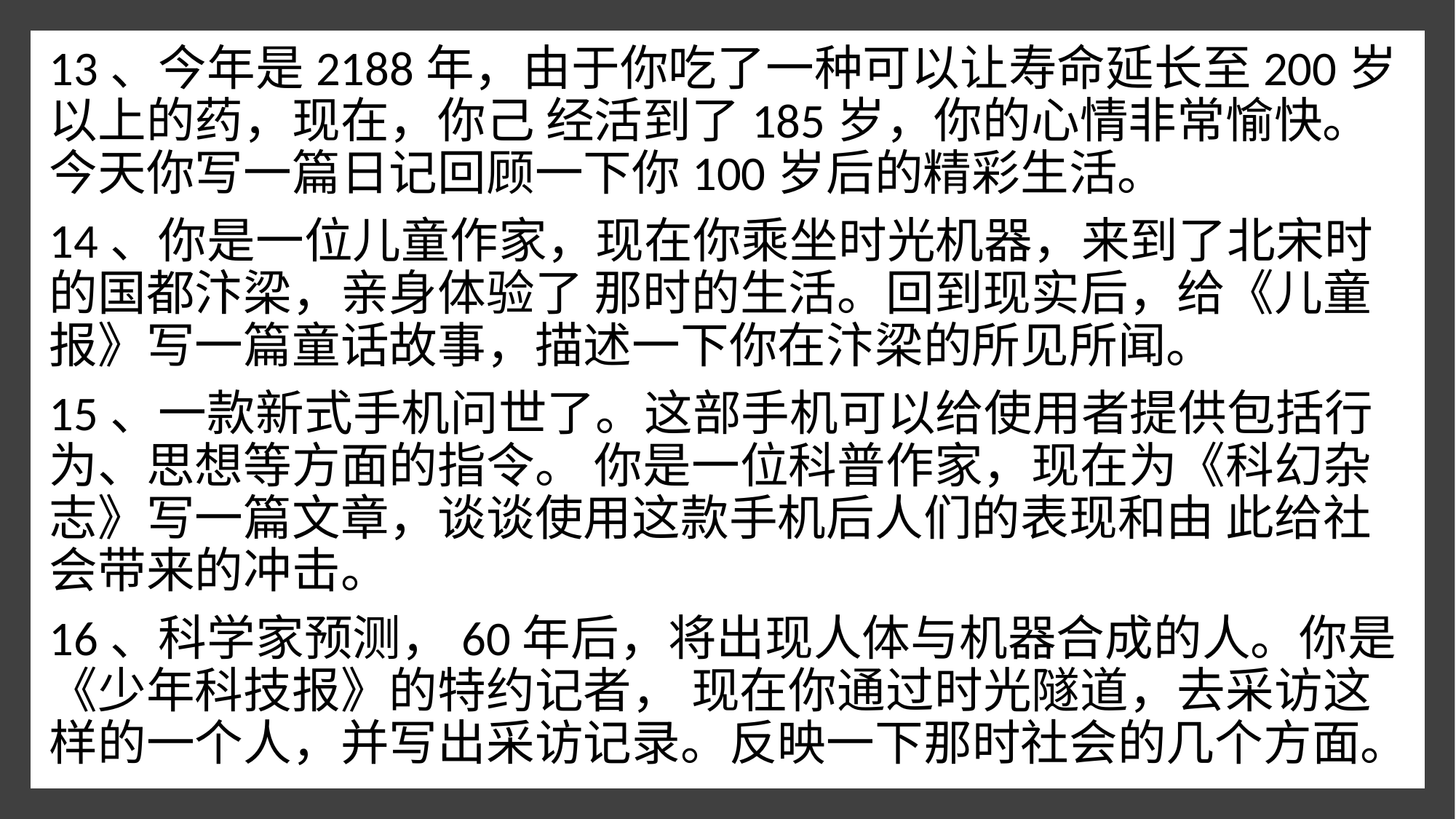

13、今年是2188年，由于你吃了一种可以让寿命延长至200岁以上的药，现在，你己 经活到了185岁，你的心情非常愉快。今天你写一篇日记回顾一下你100岁后的精彩生活。
14、你是一位儿童作家，现在你乘坐时光机器，来到了北宋时的国都汴梁，亲身体验了 那时的生活。回到现实后，给《儿童报》写一篇童话故事，描述一下你在汴梁的所见所闻。
15、一款新式手机问世了。这部手机可以给使用者提供包括行为、思想等方面的指令。 你是一位科普作家，现在为《科幻杂志》写一篇文章，谈谈使用这款手机后人们的表现和由 此给社会带来的冲击。
16、科学家预测，60年后，将出现人体与机器合成的人。你是《少年科技报》的特约记者， 现在你通过时光隧道，去采访这样的一个人，并写出采访记录。反映一下那时社会的几个方面。